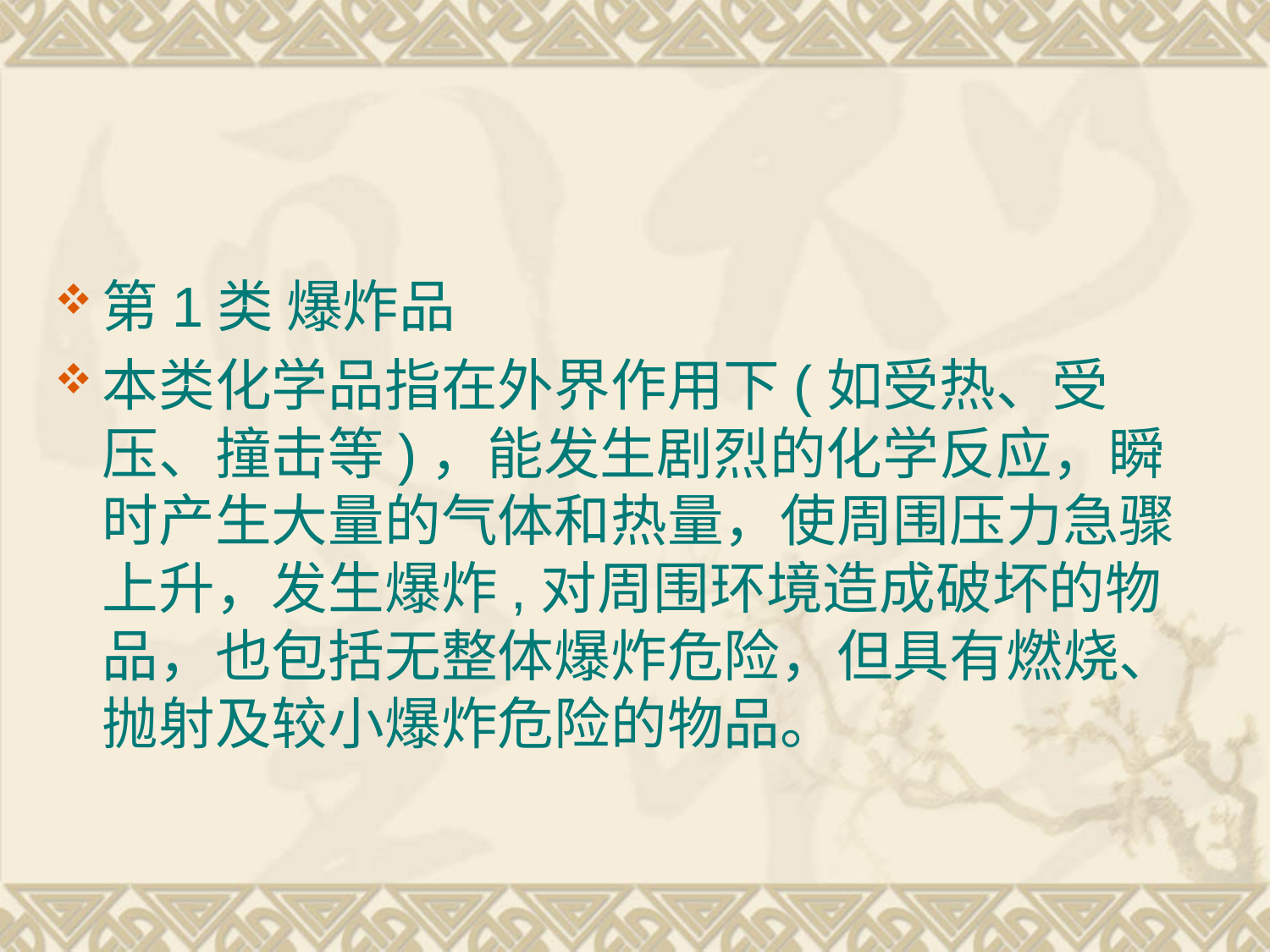

#
第1类 爆炸品
本类化学品指在外界作用下(如受热、受压、撞击等)，能发生剧烈的化学反应，瞬时产生大量的气体和热量，使周围压力急骤上升，发生爆炸,对周围环境造成破坏的物品，也包括无整体爆炸危险，但具有燃烧、抛射及较小爆炸危险的物品。